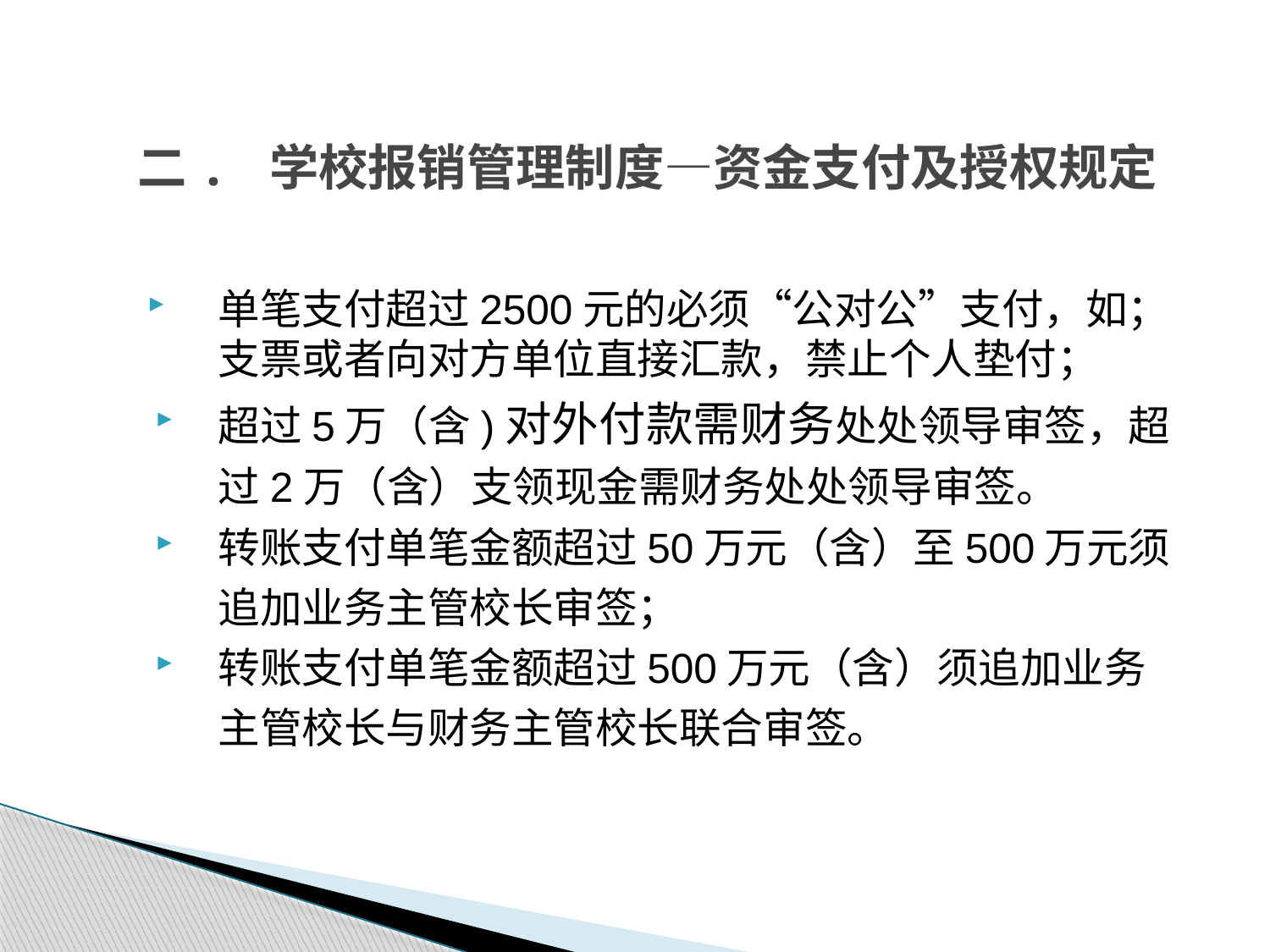

# 二. 学校报销管理制度—资金支付及授权规定
单笔支付超过2500元的必须“公对公”支付，如；支票或者向对方单位直接汇款，禁止个人垫付；
超过5万（含)对外付款需财务处处领导审签，超过2万（含）支领现金需财务处处领导审签。
转账支付单笔金额超过50万元（含）至500万元须追加业务主管校长审签；
转账支付单笔金额超过500万元（含）须追加业务主管校长与财务主管校长联合审签。